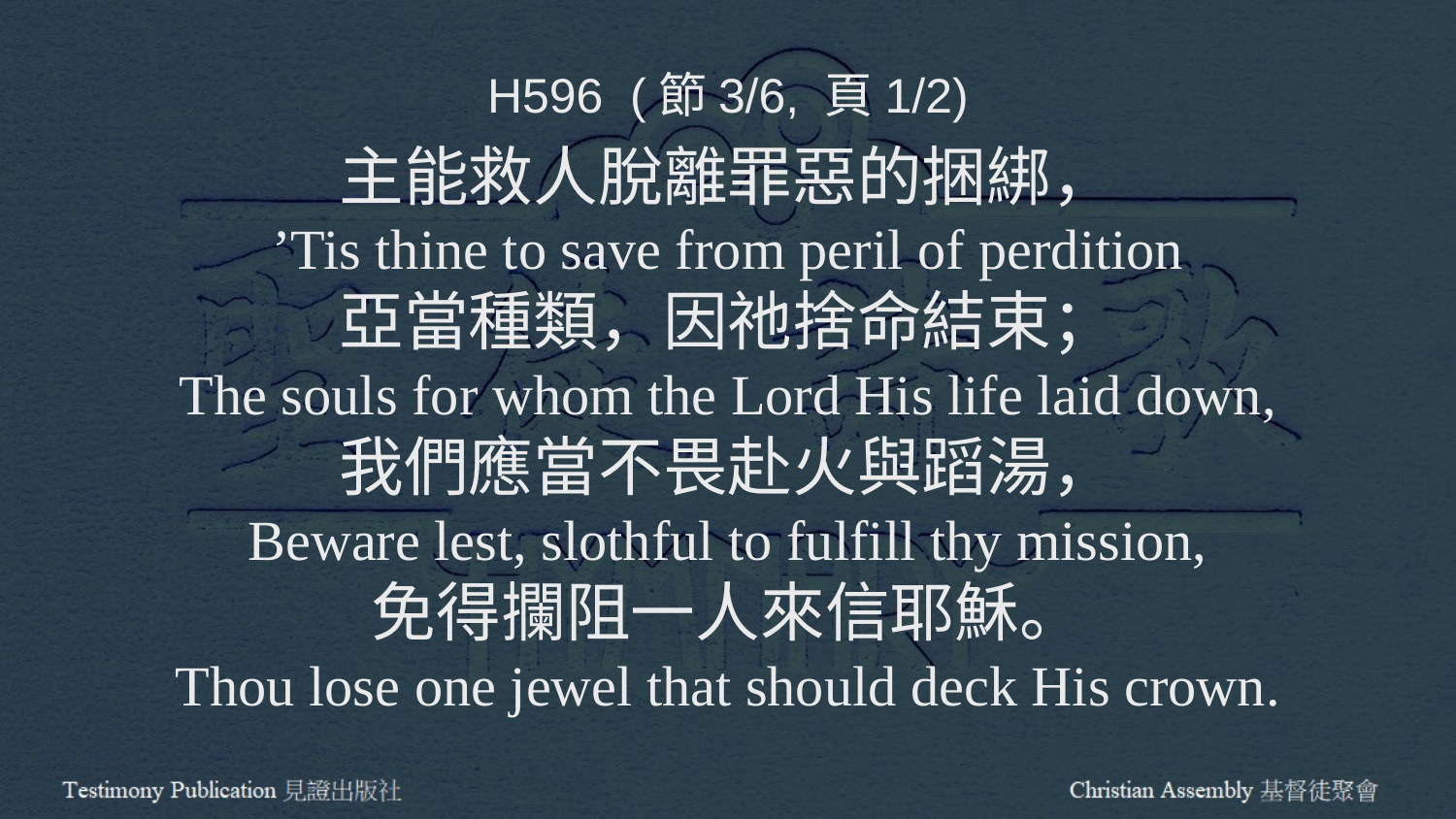

H596  (節3/6, 頁1/2)
主能救人脫離罪惡的捆綁，
’Tis thine to save from peril of perdition
亞當種類，因祂捨命結束；
The souls for whom the Lord His life laid down,
我們應當不畏赴火與蹈湯，
Beware lest, slothful to fulfill thy mission,
免得攔阻一人來信耶穌。
Thou lose one jewel that should deck His crown.